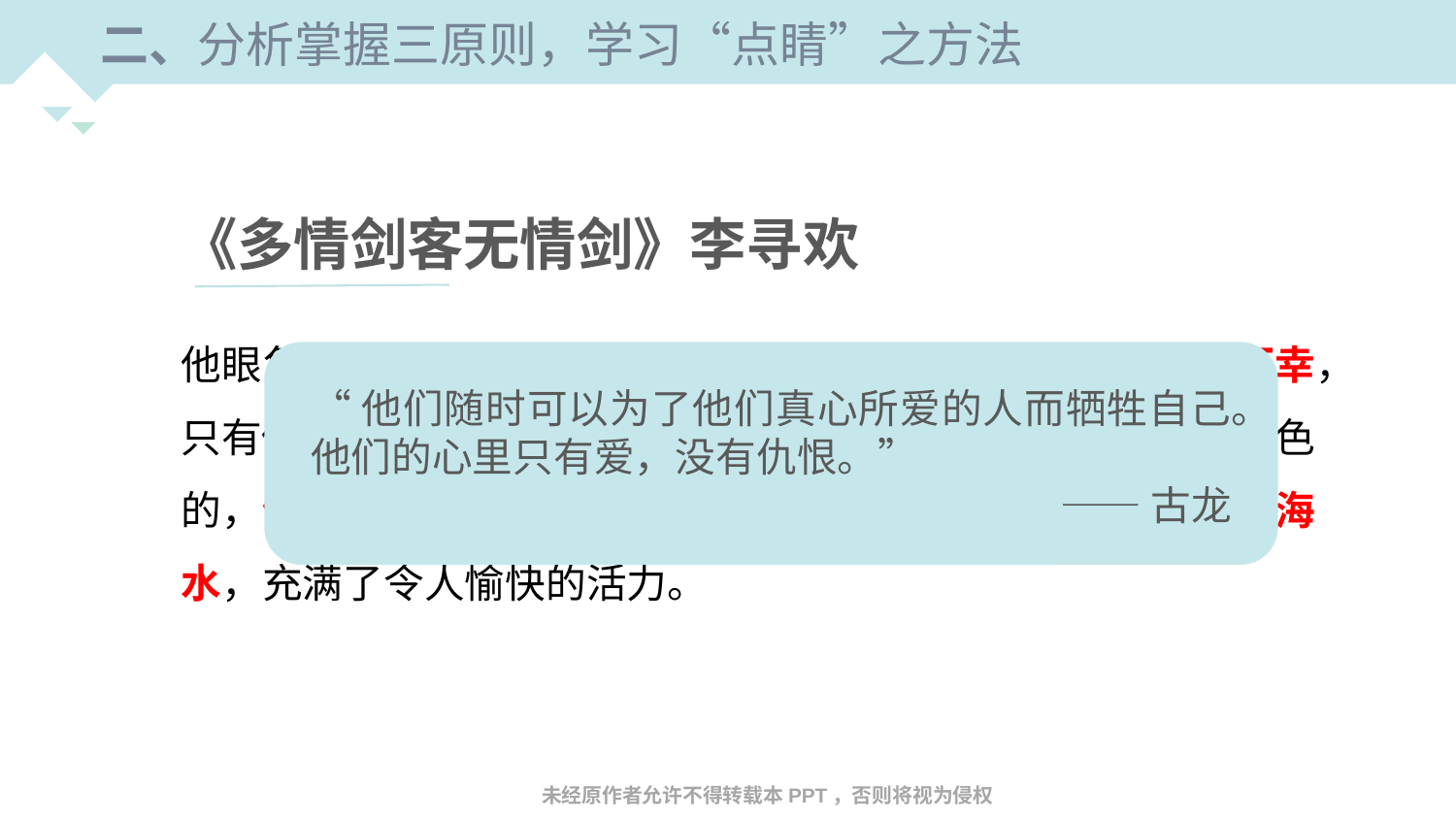

二、分析掌握三原则，学习“点睛”之方法
《多情剑客无情剑》李寻欢
他眼角布满了皱纹，每一条皱纹都蓄满了他生命中的忧患和不幸，只有他的眼睛却是年轻的。这是双奇异的眼睛，竟仿佛是碧绿色的，仿佛春风吹动的柳枝，温柔而灵活，又仿佛夏日阳光下的海水，充满了令人愉快的活力。

“他们随时可以为了他们真心所爱的人而牺牲自己。他们的心里只有爱，没有仇恨。”
——古龙